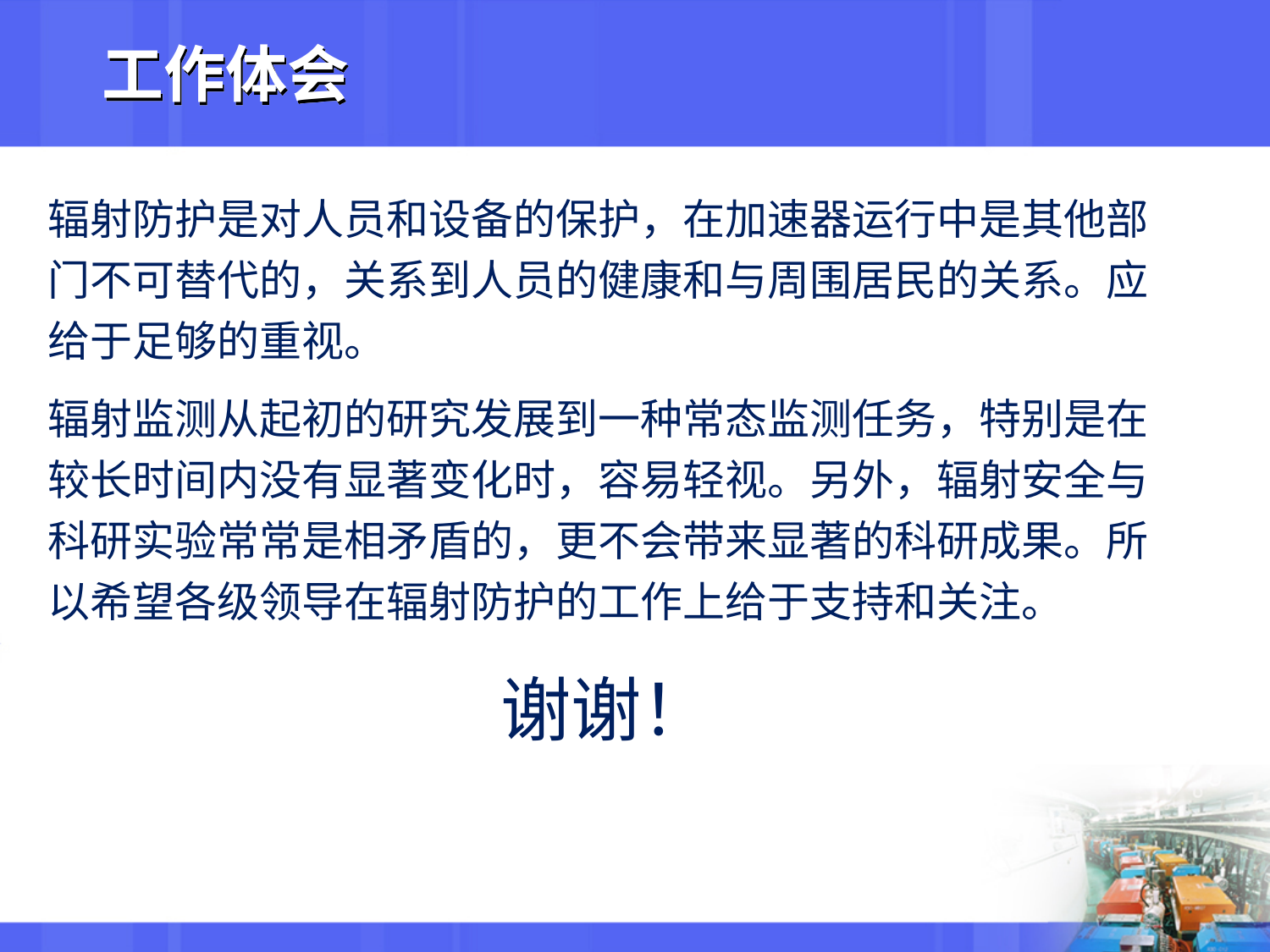

# 工作体会
辐射防护是对人员和设备的保护，在加速器运行中是其他部门不可替代的，关系到人员的健康和与周围居民的关系。应给于足够的重视。
辐射监测从起初的研究发展到一种常态监测任务，特别是在较长时间内没有显著变化时，容易轻视。另外，辐射安全与科研实验常常是相矛盾的，更不会带来显著的科研成果。所以希望各级领导在辐射防护的工作上给于支持和关注。
谢谢！